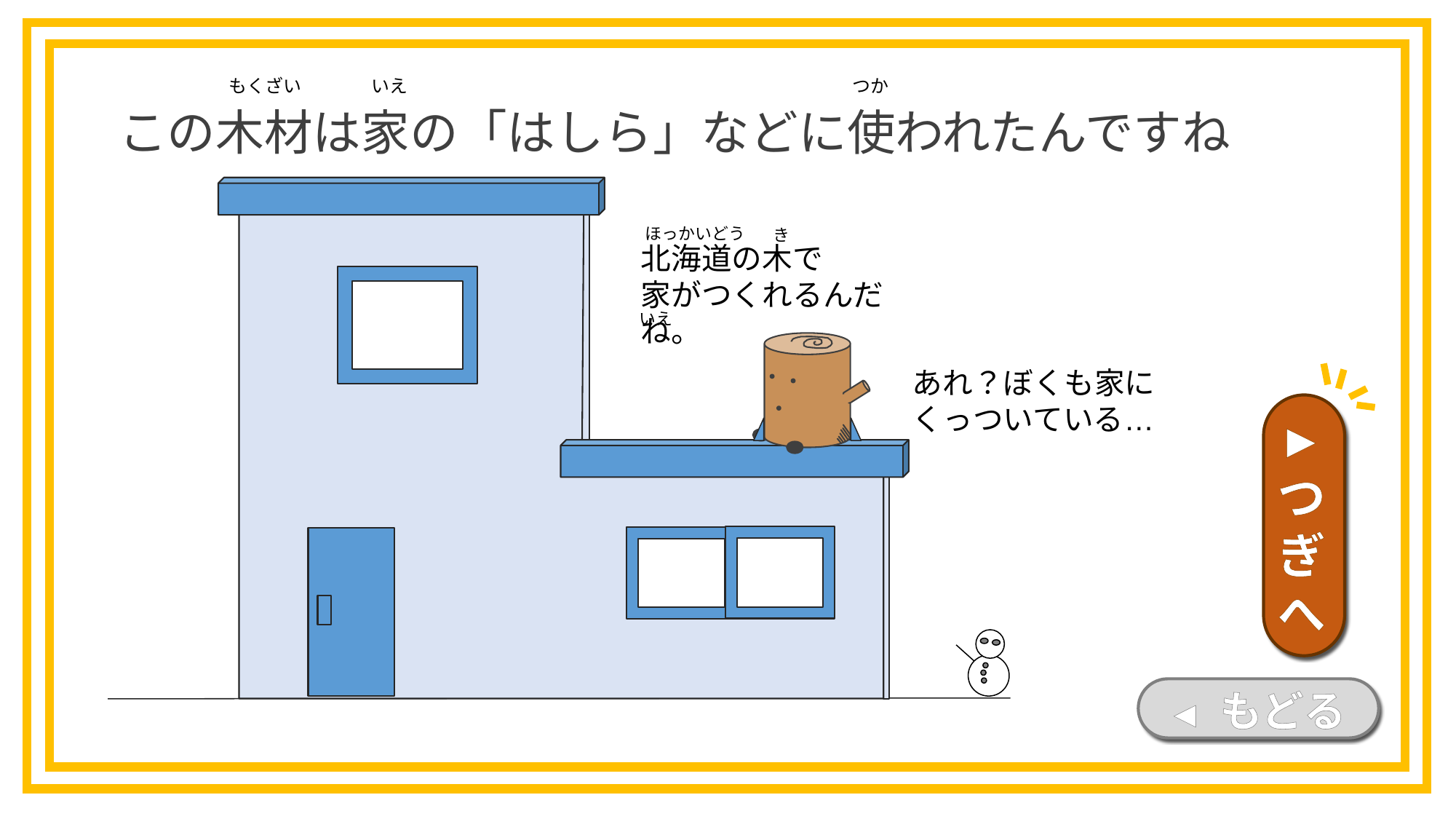

この木材は家の「はしら」などに使われたんですね
いえ
つか
もくざい

ほっかいどう
き
北海道の木で
家がつくれるんだね。
いえ
あれ？ぼくも家に
くっついている…
►つぎへ

◄ もどる